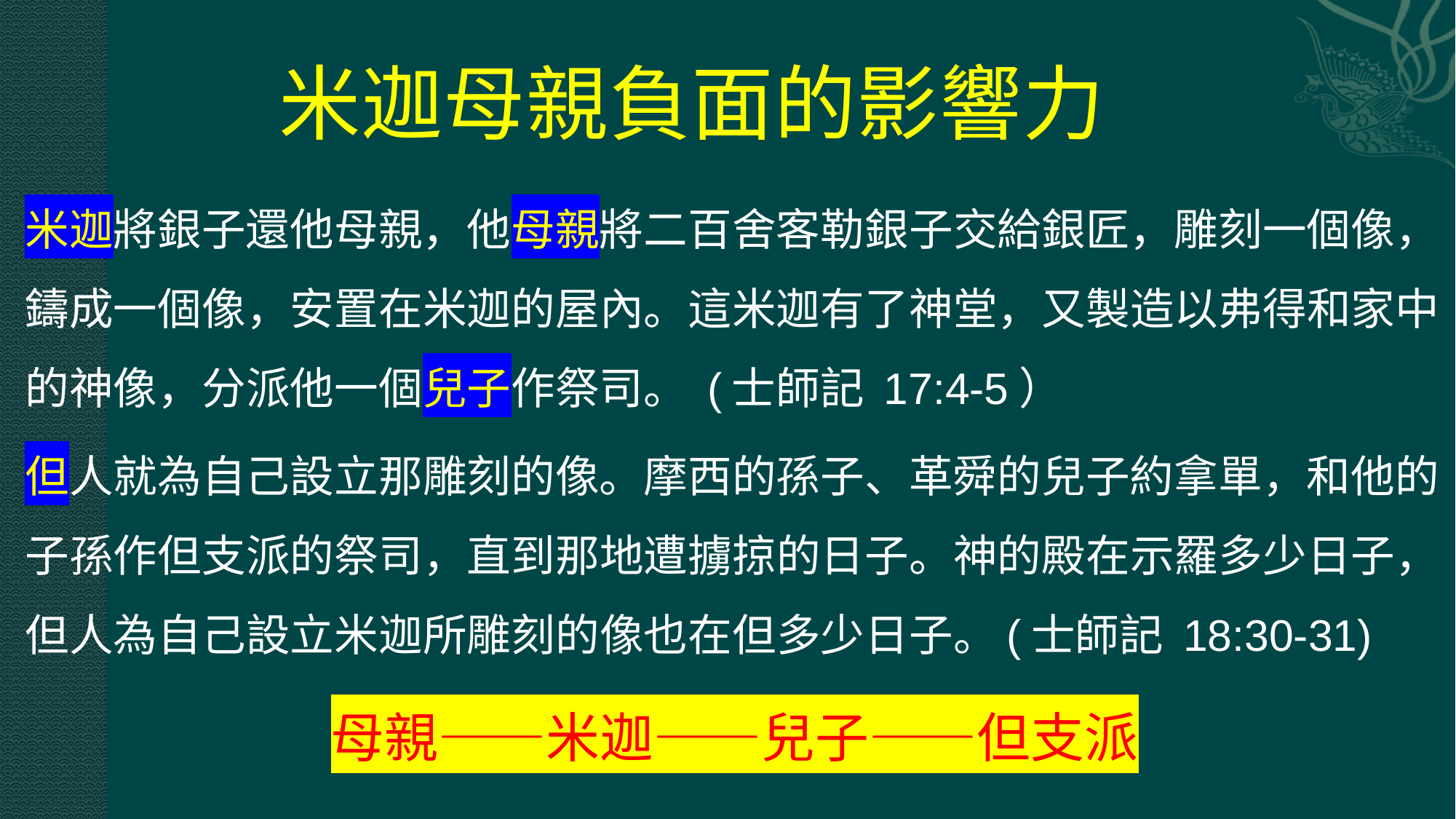

# 米迦母親負面的影響力
米迦將銀子還他母親，他母親將二百舍客勒銀子交給銀匠，雕刻一個像，鑄成一個像，安置在米迦的屋內。這米迦有了神堂，又製造以弗得和家中的神像，分派他一個兒子作祭司。 (士師記 17:4-5）
但人就為自己設立那雕刻的像。摩西的孫子、革舜的兒子約拿單，和他的子孫作但支派的祭司，直到那地遭擄掠的日子。神的殿在示羅多少日子，但人為自己設立米迦所雕刻的像也在但多少日子。(士師記 18:30-31)
母親——米迦——兒子——但支派